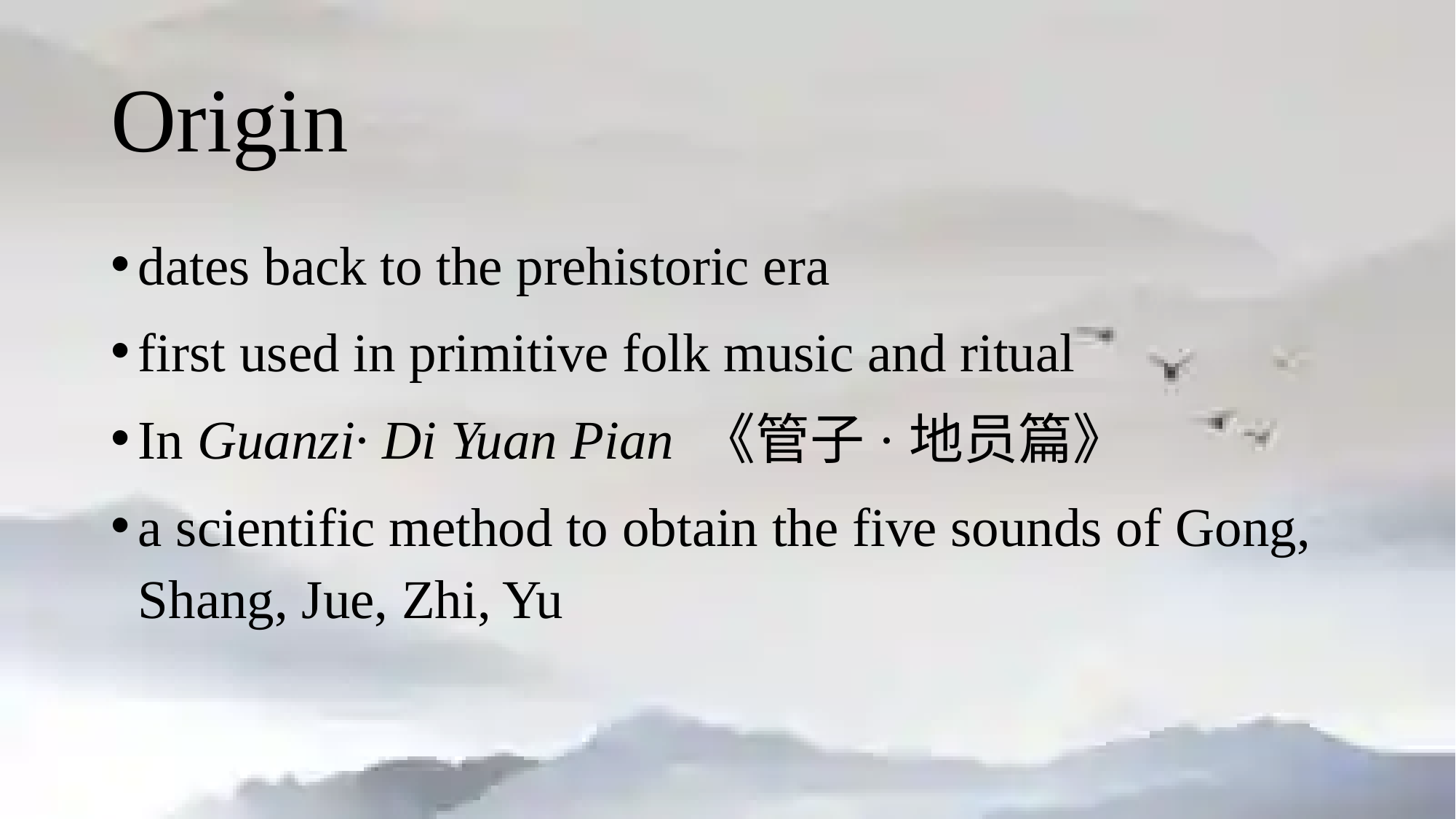

# Origin
dates back to the prehistoric era
first used in primitive folk music and ritual
In Guanzi· Di Yuan Pian 《管子·地员篇》
a scientific method to obtain the five sounds of Gong, Shang, Jue, Zhi, Yu